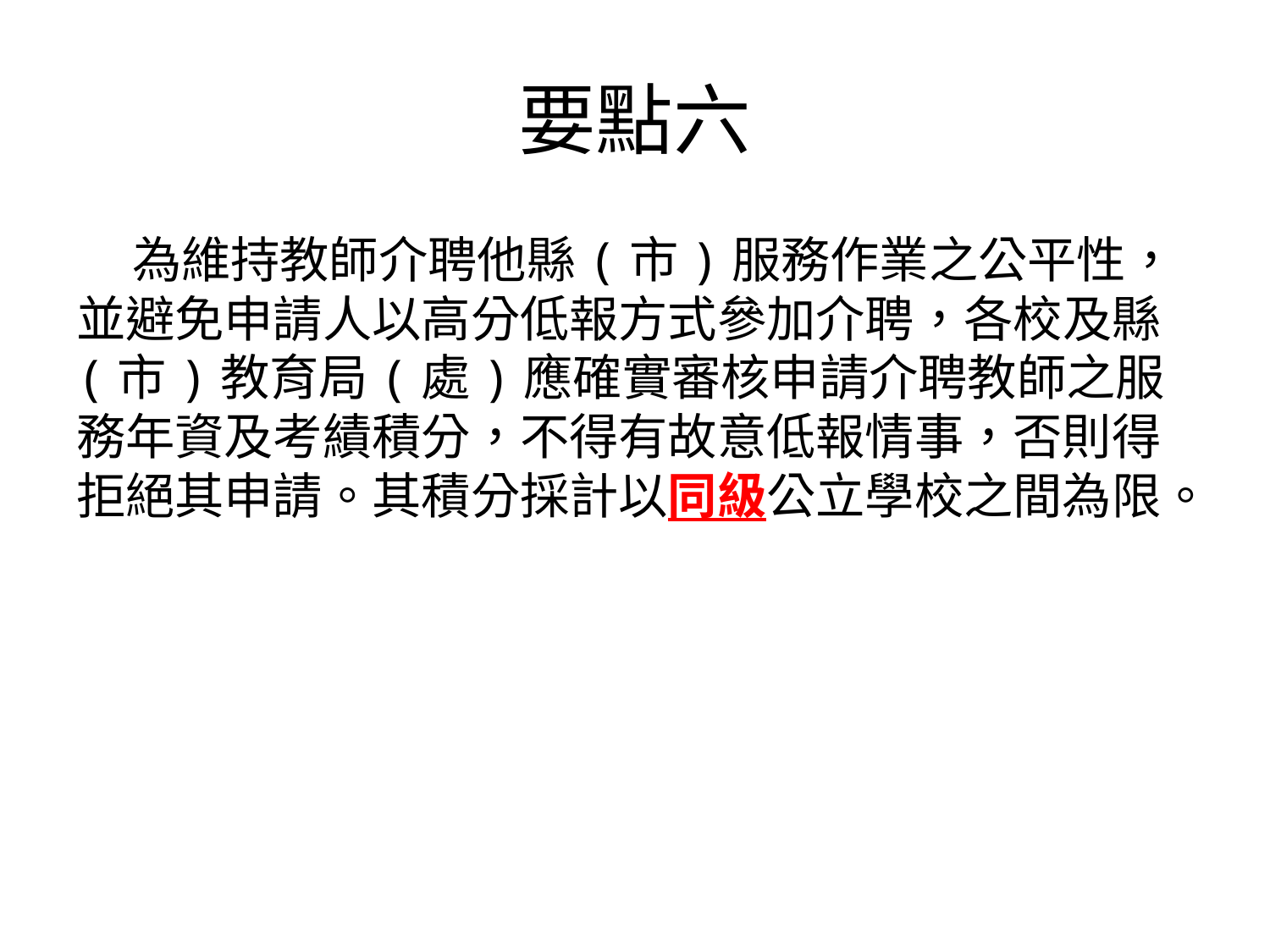

# 要點六
    為維持教師介聘他縣(市)服務作業之公平性，並避免申請人以高分低報方式參加介聘，各校及縣(市)教育局(處)應確實審核申請介聘教師之服務年資及考績積分，不得有故意低報情事，否則得拒絕其申請。其積分採計以同級公立學校之間為限。